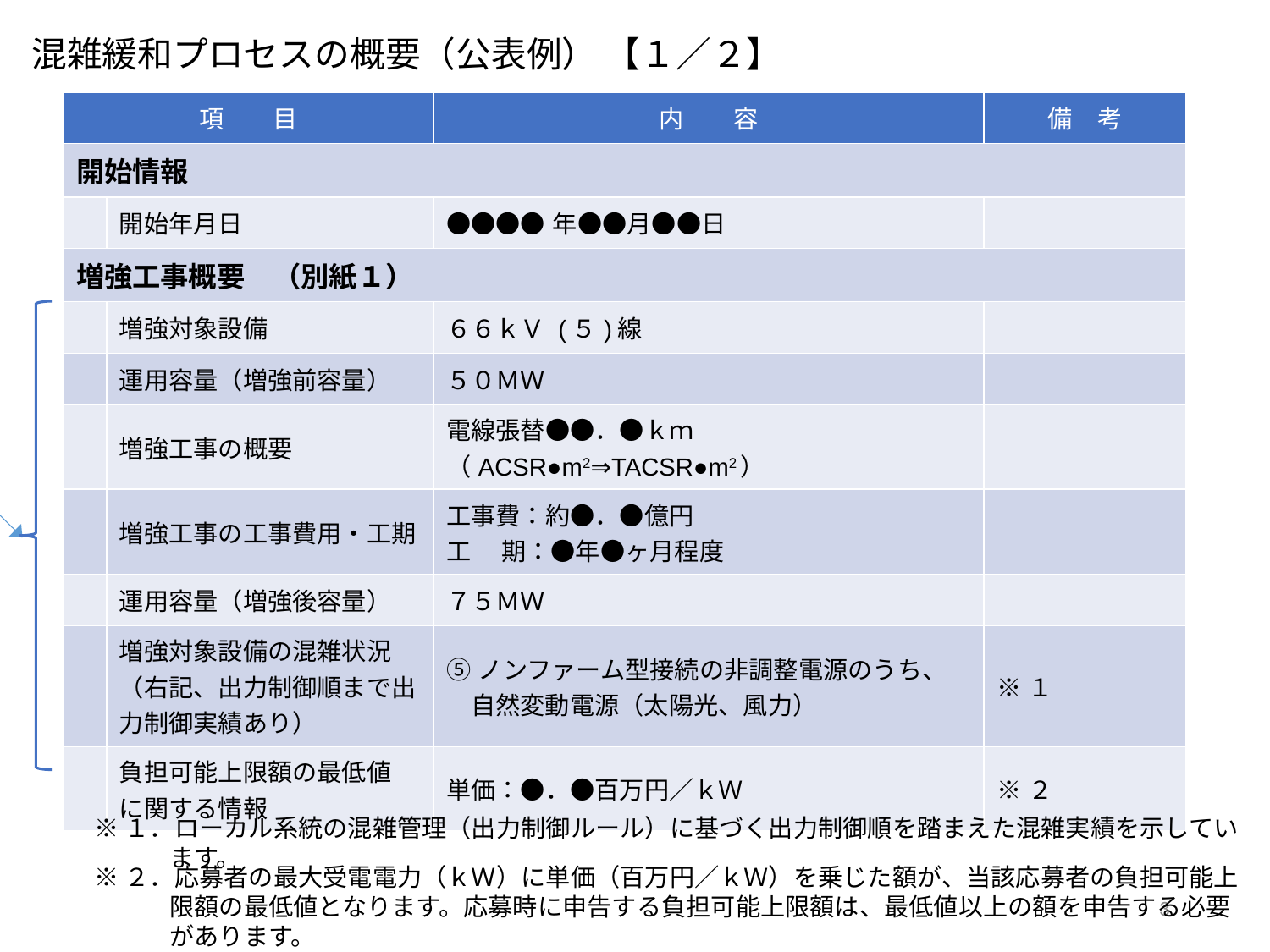

混雑緩和プロセスの概要（公表例） 【１／２】
| 項　　目 |  | 内　　容 | 備　考 |
| --- | --- | --- | --- |
| 開始情報 |  |  |  |
|  | 開始年月日 | ●●●●年●●月●●日 |  |
| 増強工事概要　（別紙１） |  |  |  |
|  | 増強対象設備 | ６６ｋＶ (５)線 |  |
|  | 運用容量（増強前容量） | ５０ＭＷ |  |
|  | 増強工事の概要 | 電線張替●●．●ｋｍ （ACSR●m2⇒TACSR●m2） |  |
|  | 増強工事の工事費用・工期 | 工事費：約●．●億円 工　 期：●年●ヶ月程度 |  |
|  | 運用容量（増強後容量） | ７５ＭＷ |  |
|  | 増強対象設備の混雑状況 （右記、出力制御順まで出力制御実績あり） | ⑤ノンファーム型接続の非調整電源のうち、自然変動電源（太陽光、風力） | ※１ |
|  | 負担可能上限額の最低値 に関する情報 | 単価：●．●百万円／ｋＷ | ※２ |

増強対象区間が複数ある場合は
増強対象区間ごとに示す
※１．ローカル系統の混雑管理（出力制御ルール）に基づく出力制御順を踏まえた混雑実績を示しています。
※２．応募者の最大受電電力（ｋＷ）に単価（百万円／ｋＷ）を乗じた額が、当該応募者の負担可能上限額の最低値となります。応募時に申告する負担可能上限額は、最低値以上の額を申告する必要があります。
3